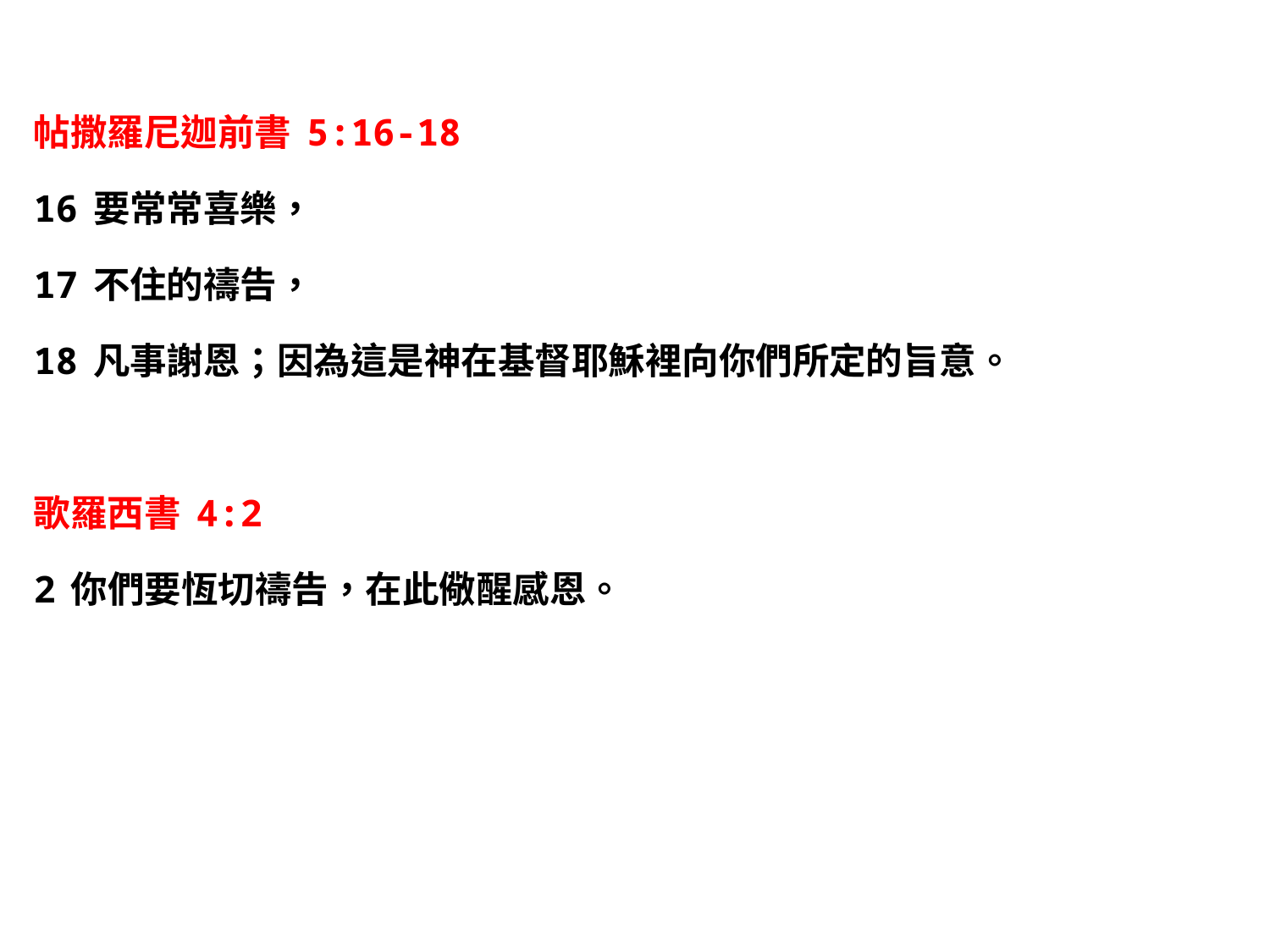

帖撒羅尼迦前書5:16-18
16要常常喜樂，
17不住的禱告，
18凡事謝恩；因為這是神在基督耶穌裡向你們所定的旨意。

歌羅西書4:2
2你們要恆切禱告，在此儆醒感恩。